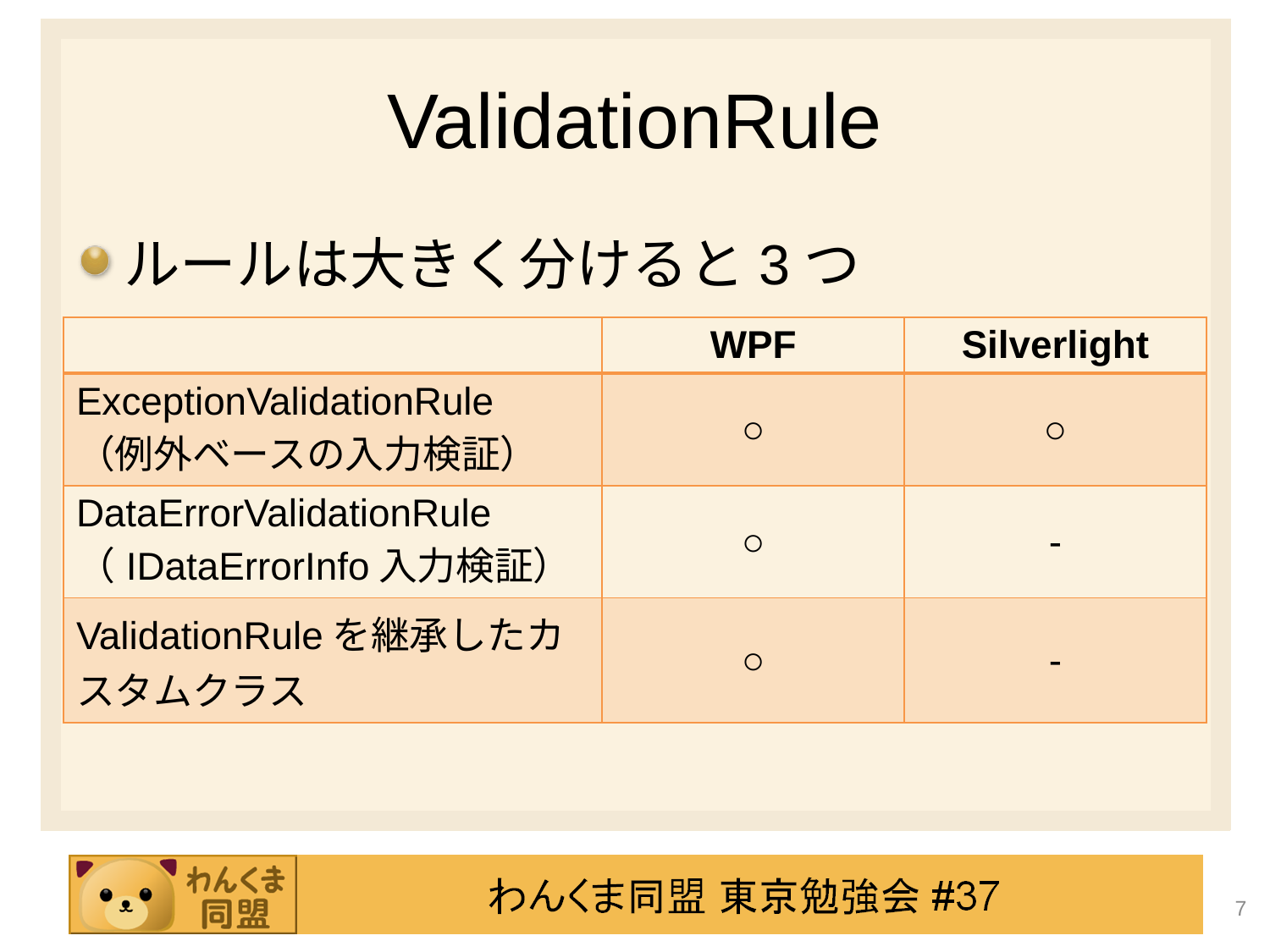

# ValidationRule
ルールは大きく分けると3つ
|  | WPF | Silverlight |
| --- | --- | --- |
| ExceptionValidationRule （例外ベースの入力検証） | ○ | ○ |
| DataErrorValidationRule （IDataErrorInfo入力検証） | ○ | - |
| ValidationRuleを継承したカスタムクラス | ○ | - |
7